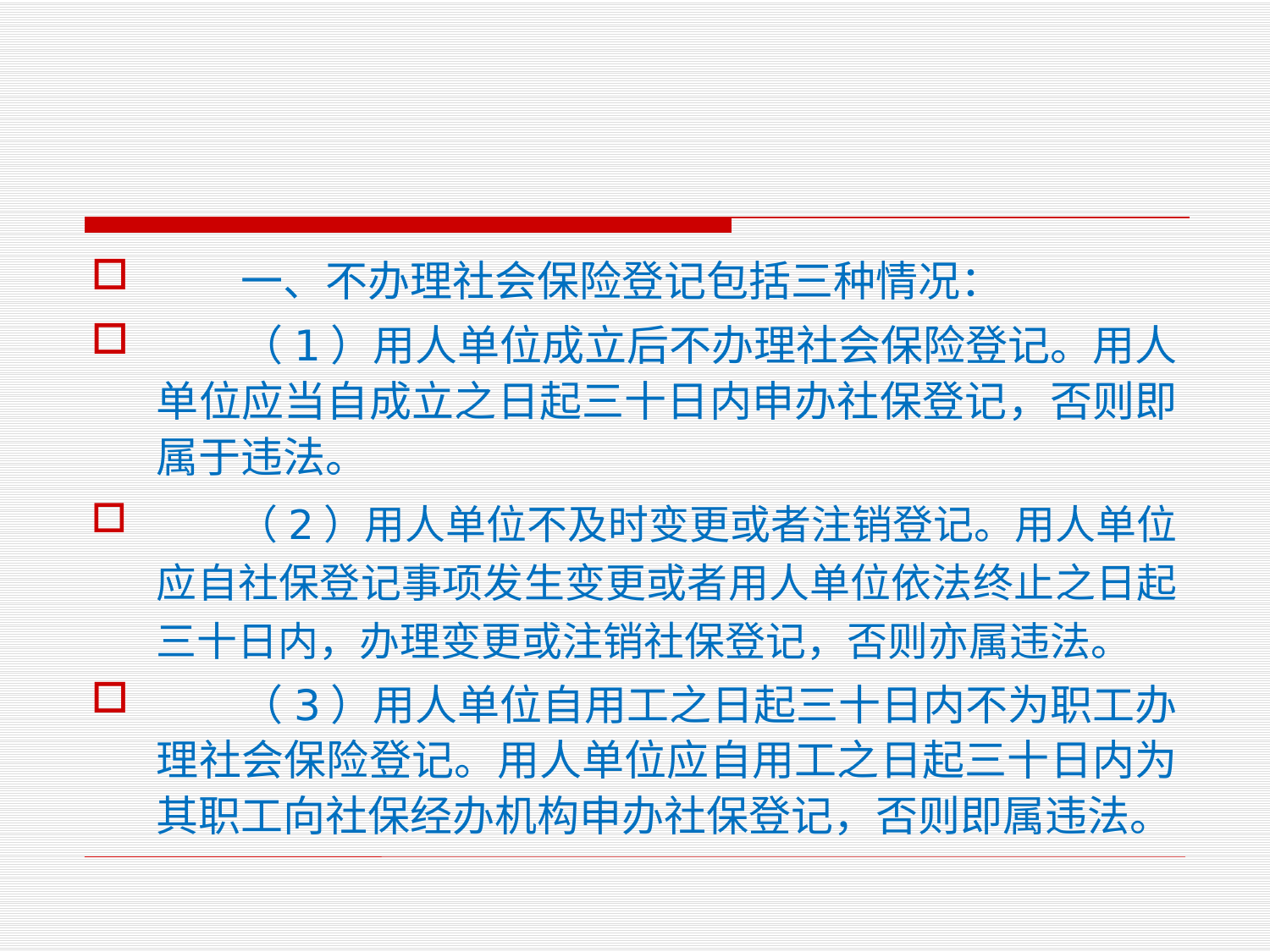

一、不办理社会保险登记包括三种情况：
　　（1）用人单位成立后不办理社会保险登记。用人单位应当自成立之日起三十日内申办社保登记，否则即属于违法。
　　（2）用人单位不及时变更或者注销登记。用人单位应自社保登记事项发生变更或者用人单位依法终止之日起三十日内，办理变更或注销社保登记，否则亦属违法。
　　（3）用人单位自用工之日起三十日内不为职工办理社会保险登记。用人单位应自用工之日起三十日内为其职工向社保经办机构申办社保登记，否则即属违法。